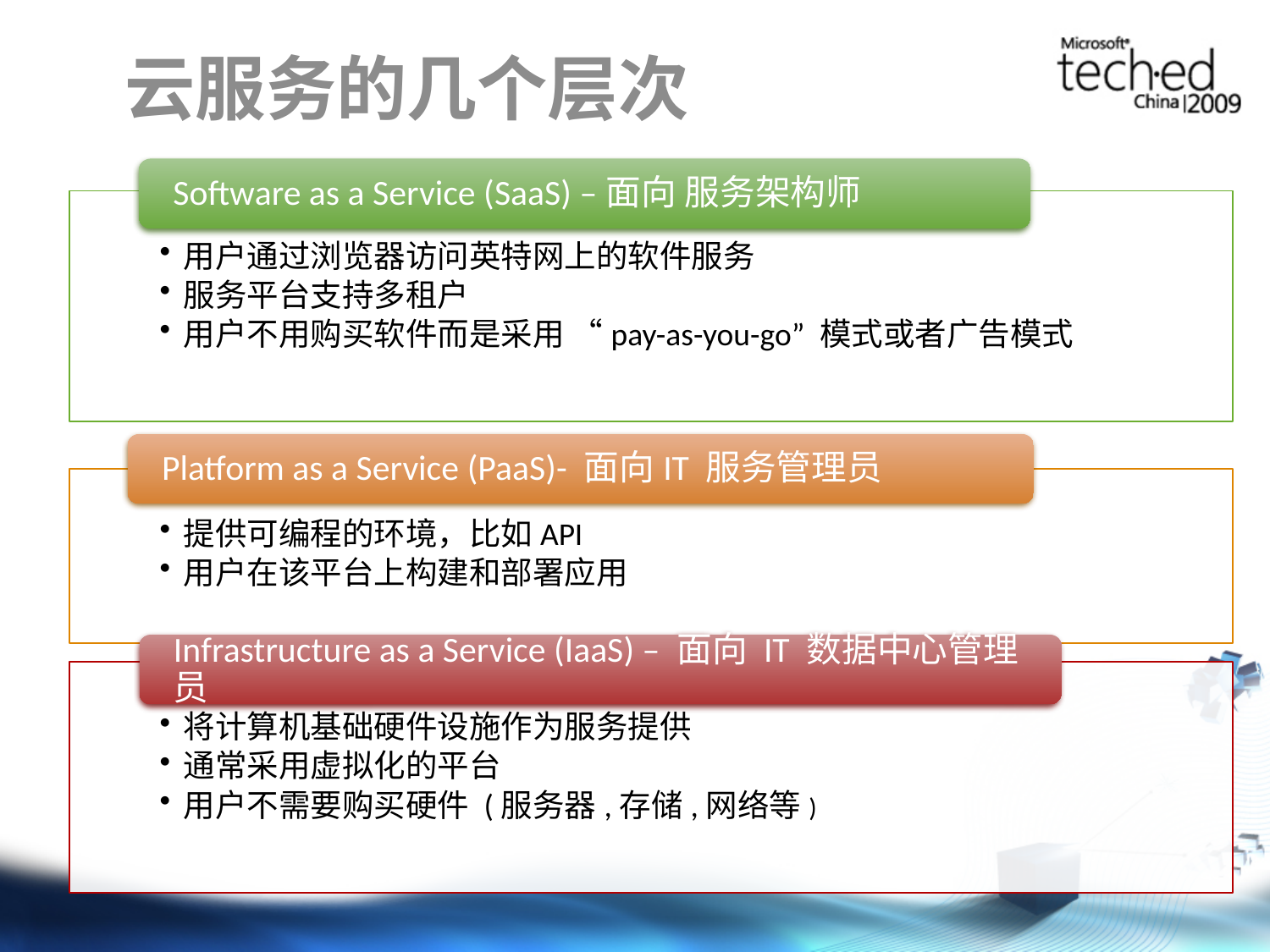

# 云服务的几个层次
用户通过浏览器访问英特网上的软件服务
服务平台支持多租户
用户不用购买软件而是采用 “pay-as-you-go” 模式或者广告模式
Software as a Service (SaaS) –面向 服务架构师
提供可编程的环境，比如API
用户在该平台上构建和部署应用
Platform as a Service (PaaS)- 面向IT 服务管理员
将计算机基础硬件设施作为服务提供
通常采用虚拟化的平台
用户不需要购买硬件 (服务器,存储,网络等)
Infrastructure as a Service (IaaS) – 面向 IT 数据中心管理员